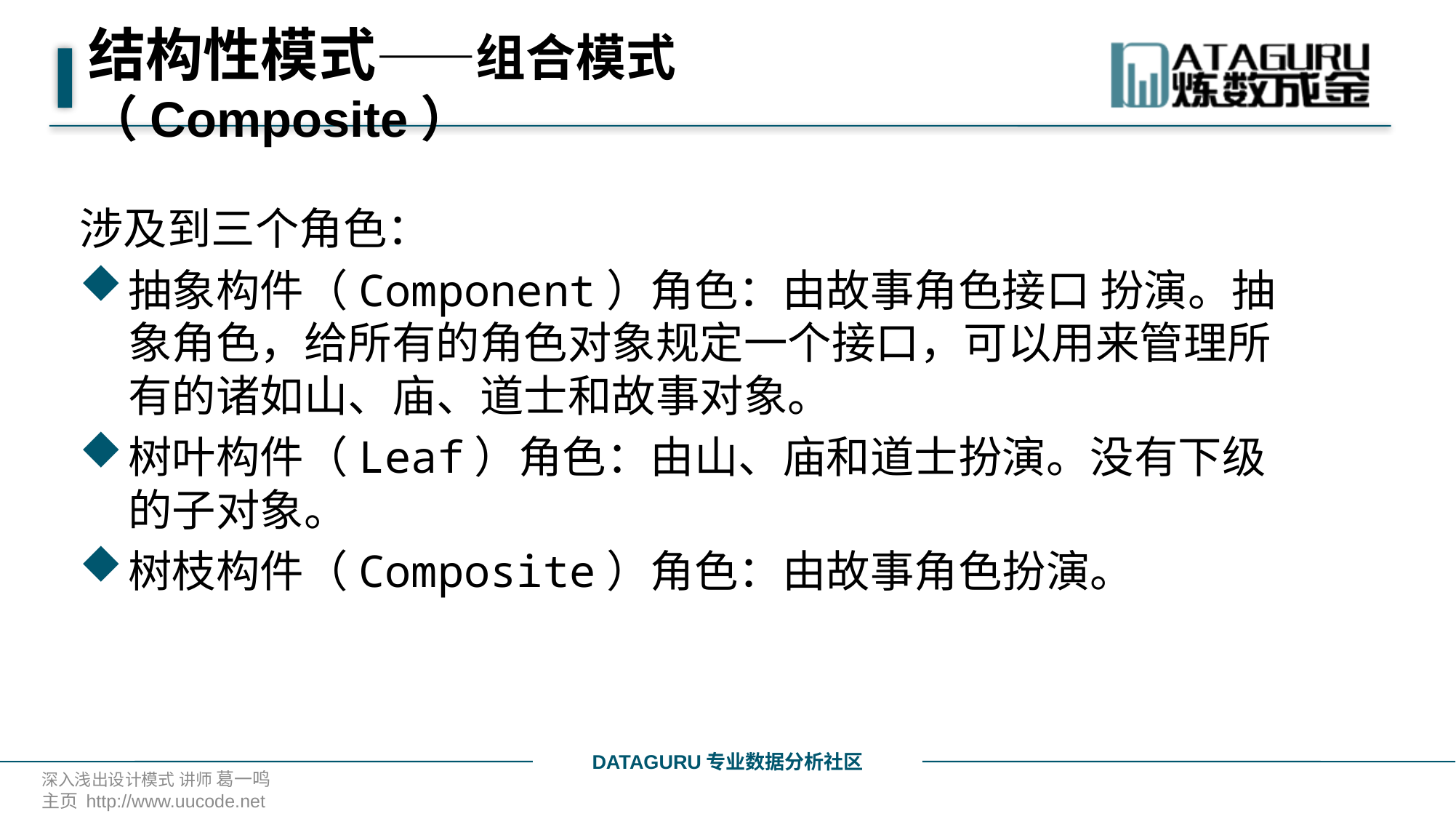

# 结构性模式——组合模式（Composite）
涉及到三个角色：
抽象构件（Component）角色：由故事角色接口 扮演。抽象角色，给所有的角色对象规定一个接口，可以用来管理所有的诸如山、庙、道士和故事对象。
树叶构件（Leaf）角色：由山、庙和道士扮演。没有下级的子对象。
树枝构件（Composite）角色：由故事角色扮演。